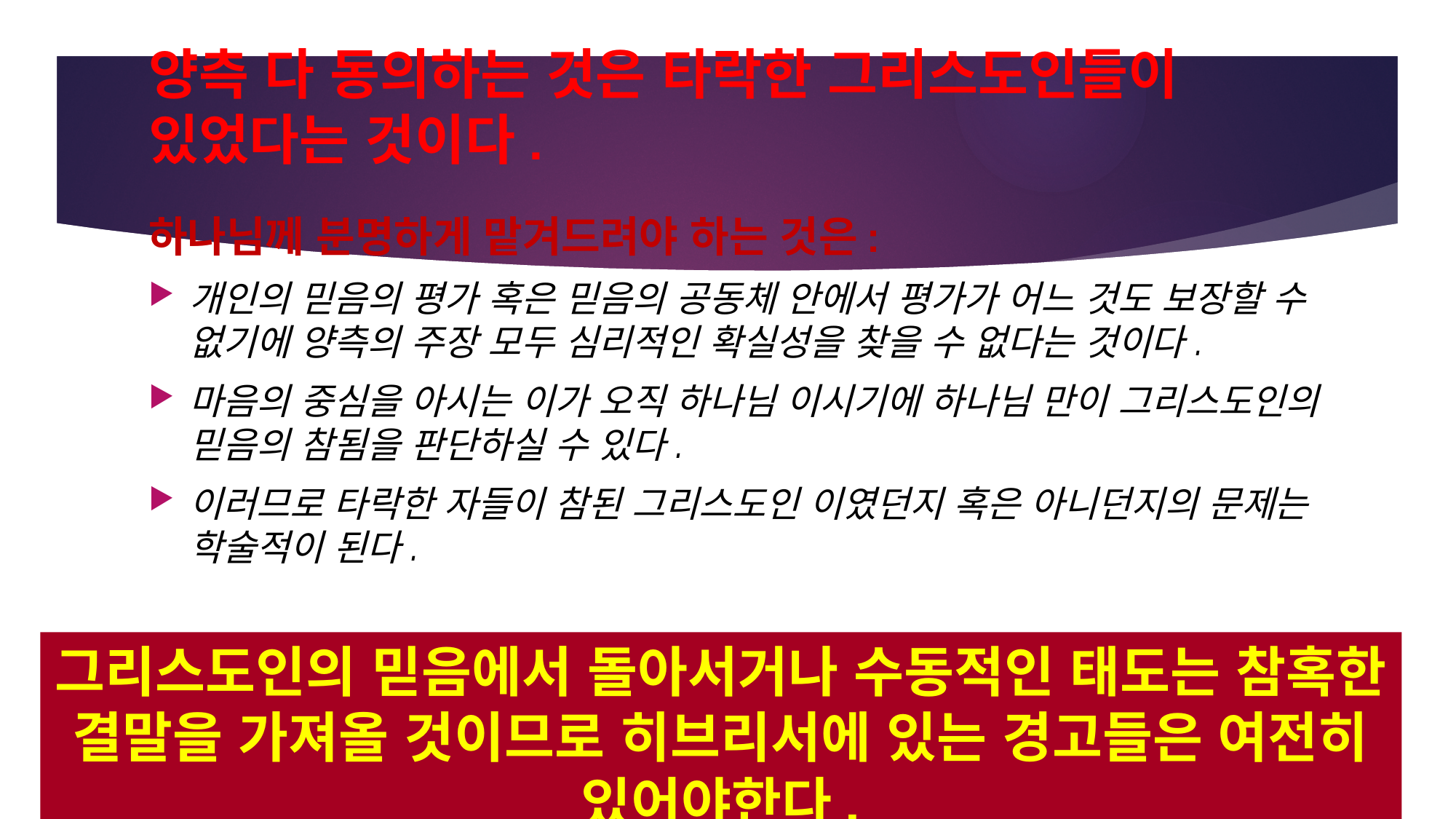

# 양측 다 동의하는 것은 타락한 그리스도인들이 있었다는 것이다.
하나님께 분명하게 맡겨드려야 하는 것은:
개인의 믿음의 평가 혹은 믿음의 공동체 안에서 평가가 어느 것도 보장할 수 없기에 양측의 주장 모두 심리적인 확실성을 찾을 수 없다는 것이다.
마음의 중심을 아시는 이가 오직 하나님 이시기에 하나님 만이 그리스도인의 믿음의 참됨을 판단하실 수 있다.
이러므로 타락한 자들이 참된 그리스도인 이였던지 혹은 아니던지의 문제는 학술적이 된다.
그리스도인의 믿음에서 돌아서거나 수동적인 태도는 참혹한 결말을 가져올 것이므로 히브리서에 있는 경고들은 여전히 있어야한다.